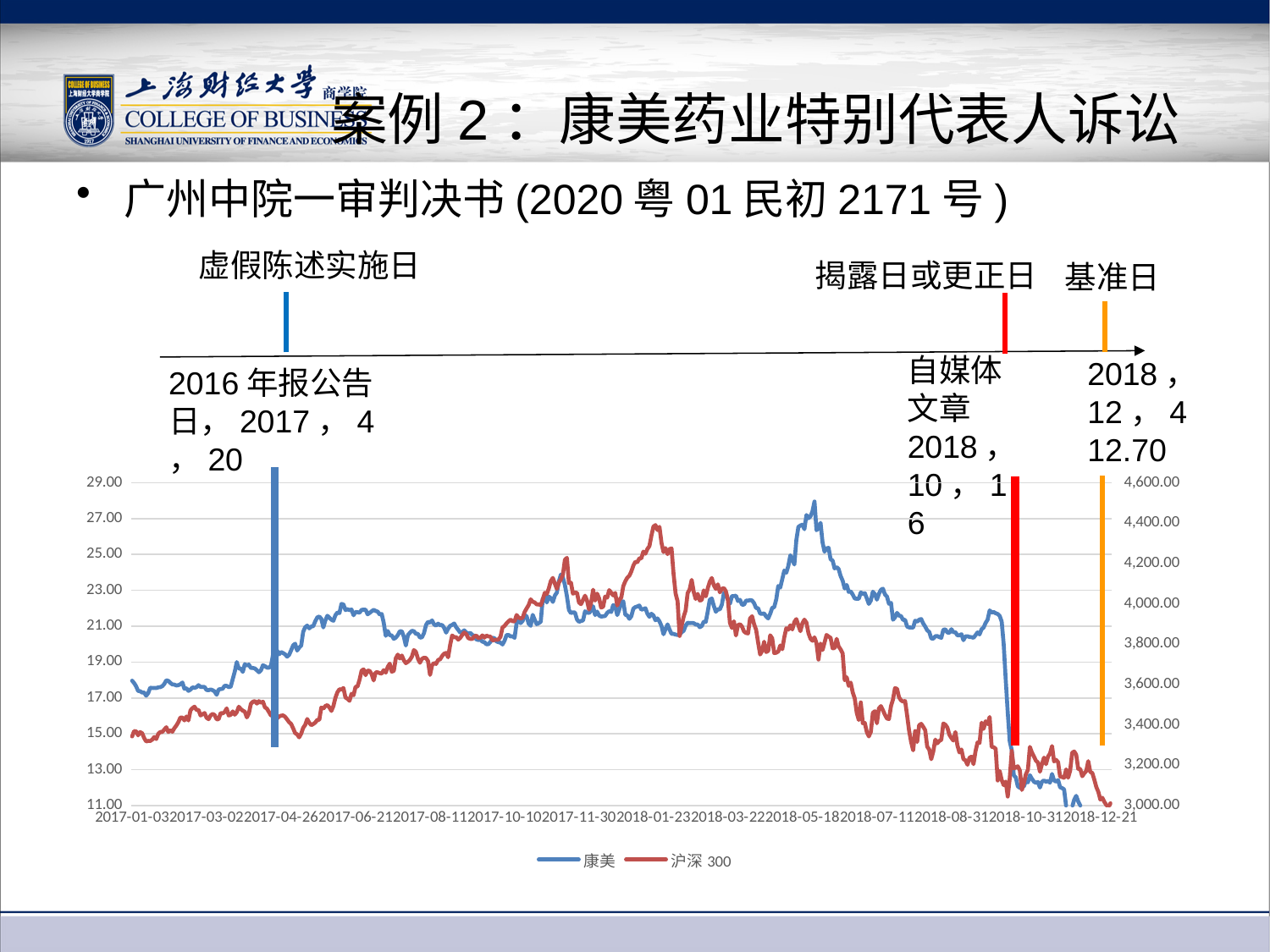

# 案例2：康美药业特别代表人诉讼
广州中院一审判决书(2020粤01民初2171号)

虚假陈述实施日
揭露日或更正日
基准日
自媒体文章
2018，10，16
2018，12，4
12.70
2016年报公告日，2017，4，20

### Chart

| Category | 康美 | 沪深300 |
|---|---|---|
| 2017-01-03 | 17.96 | 3342.2272 |
| 2017-01-04 | 17.83 | 3368.3117 |
| 2017-01-05 | 17.65 | 3367.7892 |
| 2017-01-06 | 17.39 | 3347.6665 |
| 2017-01-09 | 17.37 | 3363.9014 |
| 2017-01-10 | 17.3 | 3358.2716 |
| 2017-01-11 | 17.3 | 3334.4954 |
| 2017-01-12 | 17.12 | 3317.6241 |
| 2017-01-13 | 17.27 | 3319.9122 |
| 2017-01-16 | 17.57 | 3319.4455 |
| 2017-01-17 | 17.55 | 3326.3563 |
| 2017-01-18 | 17.56 | 3339.3653 |
| 2017-01-19 | 17.55 | 3329.2891 |
| 2017-01-20 | 17.59 | 3354.8891 |
| 2017-01-23 | 17.6 | 3364.0808 |
| 2017-01-24 | 17.65 | 3364.4509 |
| 2017-01-25 | 17.78 | 3375.9042 |
| 2017-01-26 | 17.98 | 3387.9606 |
| 2017-02-03 | 17.95 | 3364.4923 |
| 2017-02-06 | 17.84 | 3373.2051 |
| 2017-02-07 | 17.75 | 3365.6849 |
| 2017-02-08 | 17.74 | 3383.2878 |
| 2017-02-09 | 17.69 | 3396.2924 |
| 2017-02-10 | 17.71 | 3413.4868 |
| 2017-02-13 | 17.76 | 3436.275 |
| 2017-02-14 | 17.86 | 3435.8042 |
| 2017-02-15 | 17.51 | 3421.7131 |
| 2017-02-16 | 17.54 | 3440.9331 |
| 2017-02-17 | 17.39 | 3421.4419 |
| 2017-02-20 | 17.46 | 3471.3926 |
| 2017-02-21 | 17.59 | 3482.823 |
| 2017-02-22 | 17.56 | 3489.7567 |
| 2017-02-23 | 17.6 | 3473.3236 |
| 2017-02-24 | 17.71 | 3473.8517 |
| 2017-02-27 | 17.61 | 3446.2228 |
| 2017-02-28 | 17.61 | 3452.8103 |
| 2017-03-01 | 17.61 | 3458.4376 |
| 2017-03-02 | 17.44 | 3435.0963 |
| 2017-03-03 | 17.43 | 3427.8628 |
| 2017-03-06 | 17.47 | 3446.484 |
| 2017-03-07 | 17.43 | 3453.9565 |
| 2017-03-08 | 17.36 | 3448.7313 |
| 2017-03-09 | 17.17 | 3426.9438 |
| 2017-03-10 | 17.47 | 3427.8916 |
| 2017-03-13 | 17.49 | 3458.098 |
| 2017-03-14 | 17.51 | 3456.6934 |
| 2017-03-15 | 17.68 | 3463.6436 |
| 2017-03-16 | 17.67 | 3481.5066 |
| 2017-03-17 | 17.6 | 3445.8051 |
| 2017-03-20 | 17.63 | 3449.6126 |
| 2017-03-21 | 18.05 | 3466.3468 |
| 2017-03-22 | 18.46 | 3450.0502 |
| 2017-03-23 | 19.0 | 3461.9782 |
| 2017-03-24 | 18.63 | 3489.5997 |
| 2017-03-27 | 18.64 | 3478.0385 |
| 2017-03-28 | 18.45 | 3469.8093 |
| 2017-03-29 | 18.88 | 3465.1933 |
| 2017-03-30 | 18.81 | 3436.758 |
| 2017-03-31 | 18.86 | 3456.0455 |
| 2017-04-05 | 18.67 | 3503.8932 |
| 2017-04-06 | 18.67 | 3514.0469 |
| 2017-04-07 | 18.64 | 3517.4634 |
| 2017-04-10 | 18.54 | 3505.1392 |
| 2017-04-11 | 18.43 | 3517.328 |
| 2017-04-12 | 18.53 | 3509.4387 |
| 2017-04-13 | 18.82 | 3514.5662 |
| 2017-04-14 | 18.77 | 3486.5045 |
| 2017-04-17 | 18.69 | 3479.9417 |
| 2017-04-18 | 18.68 | 3462.7429 |
| 2017-04-19 | 18.8 | 3445.8761 |
| 2017-04-20 | 19.4 | 3461.5481 |
| 2017-04-21 | 19.55 | 3466.7865 |
| 2017-04-24 | 19.64 | 3431.2587 |
| 2017-04-25 | 19.43 | 3440.9743 |
| 2017-04-26 | 19.56 | 3445.1832 |
| 2017-04-27 | 19.5 | 3446.7202 |
| 2017-04-28 | 19.43 | 3439.753 |
| 2017-05-02 | 19.3 | 3426.5766 |
| 2017-05-03 | 19.4 | 3413.1282 |
| 2017-05-04 | 19.65 | 3404.3864 |
| 2017-05-05 | 19.93 | 3382.5502 |
| 2017-05-08 | 20.02 | 3358.8125 |
| 2017-05-09 | 19.64 | 3352.5324 |
| 2017-05-10 | 19.8 | 3337.7007 |
| 2017-05-11 | 19.92 | 3356.6459 |
| 2017-05-12 | 20.69 | 3385.3787 |
| 2017-05-15 | 20.94 | 3399.1937 |
| 2017-05-16 | 21.03 | 3428.6491 |
| 2017-05-17 | 20.88 | 3409.9656 |
| 2017-05-18 | 20.98 | 3398.1127 |
| 2017-05-19 | 21.0 | 3403.8492 |
| 2017-05-22 | 21.28 | 3411.2387 |
| 2017-05-23 | 21.49 | 3424.194 |
| 2017-05-24 | 21.54 | 3424.1669 |
| 2017-05-25 | 21.41 | 3485.6581 |
| 2017-05-26 | 20.93 | 3480.4345 |
| 2017-05-31 | 21.32 | 3492.8845 |
| 2017-06-01 | 21.58 | 3497.7382 |
| 2017-06-02 | 21.47 | 3486.5074 |
| 2017-06-05 | 21.36 | 3468.7538 |
| 2017-06-06 | 21.3 | 3492.8816 |
| 2017-06-07 | 21.61 | 3533.8718 |
| 2017-06-08 | 21.76 | 3560.9786 |
| 2017-06-09 | 21.73 | 3576.1703 |
| 2017-06-12 | 22.24 | 3574.3894 |
| 2017-06-13 | 22.21 | 3582.2674 |
| 2017-06-14 | 21.9 | 3535.2987 |
| 2017-06-15 | 21.95 | 3528.7926 |
| 2017-06-16 | 21.89 | 3518.7611 |
| 2017-06-19 | 21.93 | 3553.6653 |
| 2017-06-20 | 21.61 | 3546.494 |
| 2017-06-21 | 21.79 | 3587.955 |
| 2017-06-22 | 21.78 | 3590.3425 |
| 2017-06-23 | 21.75 | 3622.8831 |
| 2017-06-26 | 21.91 | 3668.0919 |
| 2017-06-27 | 21.92 | 3674.7152 |
| 2017-06-28 | 21.92 | 3646.1666 |
| 2017-06-29 | 21.66 | 3668.8279 |
| 2017-06-30 | 21.74 | 3666.7977 |
| 2017-07-03 | 21.83 | 3650.8463 |
| 2017-07-04 | 21.91 | 3619.9841 |
| 2017-07-05 | 21.85 | 3659.6795 |
| 2017-07-06 | 21.81 | 3660.0967 |
| 2017-07-07 | 21.65 | 3655.9293 |
| 2017-07-10 | 21.68 | 3653.6868 |
| 2017-07-11 | 21.2 | 3670.8086 |
| 2017-07-12 | 20.46 | 3658.8236 |
| 2017-07-13 | 20.73 | 3686.9205 |
| 2017-07-14 | 20.5 | 3703.094 |
| 2017-07-17 | 20.48 | 3663.5575 |
| 2017-07-18 | 20.29 | 3667.1807 |
| 2017-07-19 | 20.36 | 3729.7466 |
| 2017-07-20 | 20.5 | 3747.8843 |
| 2017-07-21 | 20.72 | 3728.5976 |
| 2017-07-24 | 20.71 | 3743.4686 |
| 2017-07-25 | 20.41 | 3719.559 |
| 2017-07-26 | 19.92 | 3705.3884 |
| 2017-07-27 | 20.5 | 3712.1947 |
| 2017-07-28 | 20.63 | 3721.8914 |
| 2017-07-31 | 20.74 | 3737.8732 |
| 2017-08-01 | 20.72 | 3770.3828 |
| 2017-08-02 | 20.57 | 3760.8525 |
| 2017-08-03 | 20.57 | 3727.8264 |
| 2017-08-04 | 20.36 | 3707.5796 |
| 2017-08-07 | 20.38 | 3726.7948 |
| 2017-08-08 | 20.61 | 3732.2129 |
| 2017-08-09 | 21.06 | 3731.044 |
| 2017-08-10 | 21.24 | 3715.9208 |
| 2017-08-11 | 21.2 | 3647.3503 |
| 2017-08-14 | 21.32 | 3694.6831 |
| 2017-08-15 | 21.1 | 3706.0566 |
| 2017-08-16 | 21.03 | 3701.4207 |
| 2017-08-17 | 21.14 | 3721.277 |
| 2017-08-18 | 21.05 | 3724.6748 |
| 2017-08-21 | 21.07 | 3740.9941 |
| 2017-08-22 | 20.91 | 3752.298 |
| 2017-08-23 | 20.64 | 3756.0884 |
| 2017-08-24 | 20.86 | 3734.6458 |
| 2017-08-25 | 21.02 | 3795.7544 |
| 2017-08-28 | 21.07 | 3842.7119 |
| 2017-08-29 | 21.15 | 3834.5376 |
| 2017-08-30 | 20.94 | 3834.3005 |
| 2017-08-31 | 20.8 | 3822.0928 |
| 2017-09-01 | 20.64 | 3830.5383 |
| 2017-09-04 | 20.67 | 3845.6163 |
| 2017-09-05 | 20.77 | 3857.0464 |
| 2017-09-06 | 20.65 | 3849.4499 |
| 2017-09-07 | 20.59 | 3829.8713 |
| 2017-09-08 | 20.62 | 3825.9895 |
| 2017-09-11 | 20.51 | 3825.6453 |
| 2017-09-12 | 20.46 | 3837.9341 |
| 2017-09-13 | 20.26 | 3842.6061 |
| 2017-09-14 | 20.23 | 3829.9554 |
| 2017-09-15 | 20.25 | 3831.2965 |
| 2017-09-18 | 20.14 | 3843.1428 |
| 2017-09-19 | 20.11 | 3832.1161 |
| 2017-09-20 | 19.99 | 3842.4353 |
| 2017-09-21 | 20.0 | 3837.8176 |
| 2017-09-22 | 20.12 | 3837.7304 |
| 2017-09-25 | 20.35 | 3817.7915 |
| 2017-09-26 | 20.33 | 3820.7816 |
| 2017-09-27 | 20.15 | 3821.2 |
| 2017-09-28 | 20.11 | 3822.5386 |
| 2017-09-29 | 20.08 | 3836.5013 |
| 2017-10-09 | 19.98 | 3882.2076 |
| 2017-10-10 | 20.18 | 3889.8637 |
| 2017-10-11 | 20.5 | 3902.6868 |
| 2017-10-12 | 20.51 | 3912.9536 |
| 2017-10-13 | 20.43 | 3921.0017 |
| 2017-10-16 | 20.44 | 3913.4462 |
| 2017-10-17 | 20.35 | 3913.0688 |
| 2017-10-18 | 21.18 | 3944.1626 |
| 2017-10-19 | 21.34 | 3931.2495 |
| 2017-10-20 | 21.17 | 3926.852 |
| 2017-10-23 | 21.29 | 3930.7981 |
| 2017-10-24 | 21.62 | 3959.3953 |
| 2017-10-25 | 21.55 | 3976.949 |
| 2017-10-26 | 21.14 | 3993.5752 |
| 2017-10-27 | 21.02 | 4021.9676 |
| 2017-10-30 | 21.63 | 4009.7218 |
| 2017-10-31 | 21.36 | 4006.7179 |
| 2017-11-01 | 21.11 | 3996.6221 |
| 2017-11-02 | 21.17 | 3997.1343 |
| 2017-11-03 | 21.25 | 3992.6979 |
| 2017-11-06 | 22.53 | 4020.8896 |
| 2017-11-07 | 22.65 | 4054.2465 |
| 2017-11-08 | 22.32 | 4048.0057 |
| 2017-11-09 | 22.65 | 4075.8998 |
| 2017-11-10 | 22.56 | 4111.9112 |
| 2017-11-13 | 22.35 | 4128.0733 |
| 2017-11-14 | 22.71 | 4099.351 |
| 2017-11-15 | 22.87 | 4073.6696 |
| 2017-11-16 | 23.49 | 4105.0122 |
| 2017-11-17 | 23.88 | 4120.8508 |
| 2017-11-20 | 23.71 | 4143.8334 |
| 2017-11-21 | 23.3 | 4217.7015 |
| 2017-11-22 | 22.68 | 4227.5666 |
| 2017-11-23 | 21.9 | 4102.3966 |
| 2017-11-24 | 21.73 | 4104.2034 |
| 2017-11-27 | 21.77 | 4049.9475 |
| 2017-11-28 | 21.76 | 4055.8235 |
| 2017-11-29 | 21.37 | 4053.7529 |
| 2017-11-30 | 21.24 | 4006.0993 |
| 2017-12-01 | 21.29 | 3998.1365 |
| 2017-12-04 | 21.32 | 4018.8571 |
| 2017-12-05 | 21.83 | 4040.1704 |
| 2017-12-06 | 21.75 | 4015.8211 |
| 2017-12-07 | 21.74 | 3971.0569 |
| 2017-12-08 | 21.86 | 4003.3792 |
| 2017-12-11 | 22.11 | 4069.4997 |
| 2017-12-12 | 21.62 | 4016.0163 |
| 2017-12-13 | 21.81 | 4050.0927 |
| 2017-12-14 | 21.59 | 4026.1516 |
| 2017-12-15 | 21.54 | 3980.8558 |
| 2017-12-18 | 21.55 | 3985.2914 |
| 2017-12-19 | 21.57 | 4035.3294 |
| 2017-12-20 | 21.74 | 4030.4898 |
| 2017-12-21 | 21.84 | 4067.8485 |
| 2017-12-22 | 21.79 | 4054.5984 |
| 2017-12-25 | 22.18 | 4041.5401 |
| 2017-12-26 | 22.09 | 4053.6224 |
| 2017-12-27 | 21.62 | 3991.2075 |
| 2017-12-28 | 21.93 | 4018.8974 |
| 2017-12-29 | 22.36 | 4030.8549 |
| 2018-01-02 | 22.38 | 4087.4012 |
| 2018-01-03 | 21.64 | 4111.3925 |
| 2018-01-04 | 21.6 | 4128.8119 |
| 2018-01-05 | 21.41 | 4138.7505 |
| 2018-01-08 | 21.56 | 4160.1595 |
| 2018-01-09 | 21.98 | 4189.2977 |
| 2018-01-10 | 22.06 | 4207.8132 |
| 2018-01-11 | 22.1 | 4205.5863 |
| 2018-01-12 | 22.15 | 4225.001 |
| 2018-01-15 | 21.92 | 4225.2393 |
| 2018-01-16 | 21.95 | 4258.473 |
| 2018-01-17 | 22.0 | 4248.1164 |
| 2018-01-18 | 21.7 | 4271.4168 |
| 2018-01-19 | 21.52 | 4285.395 |
| 2018-01-22 | 21.69 | 4336.5974 |
| 2018-01-23 | 21.6 | 4382.6129 |
| 2018-01-24 | 21.33 | 4389.8853 |
| 2018-01-25 | 21.43 | 4365.0794 |
| 2018-01-26 | 21.27 | 4381.2996 |
| 2018-01-29 | 21.01 | 4302.0181 |
| 2018-01-30 | 20.55 | 4256.1021 |
| 2018-01-31 | 20.83 | 4275.8986 |
| 2018-02-01 | 21.1 | 4245.8978 |
| 2018-02-02 | 20.81 | 4271.2326 |
| 2018-02-05 | 20.57 | 4274.1464 |
| 2018-02-06 | 20.57 | 4148.8856 |
| 2018-02-07 | 20.53 | 4050.4972 |
| 2018-02-08 | 20.51 | 4012.0472 |
| 2018-02-09 | 20.52 | 3840.6527 |
| 2018-02-12 | 20.66 | 3890.1046 |
| 2018-02-13 | 20.74 | 3935.6324 |
| 2018-02-14 | 21.03 | 3966.9614 |
| 2018-02-22 | 21.19 | 4052.7332 |
| 2018-02-23 | 21.17 | 4071.0889 |
| 2018-02-26 | 21.18 | 4118.4186 |
| 2018-02-27 | 21.17 | 4058.9806 |
| 2018-02-28 | 21.09 | 4023.6415 |
| 2018-03-01 | 21.09 | 4049.0863 |
| 2018-03-02 | 20.94 | 4016.461 |
| 2018-03-05 | 21.01 | 4018.097 |
| 2018-03-06 | 21.25 | 4066.5647 |
| 2018-03-07 | 21.24 | 4036.6536 |
| 2018-03-08 | 21.83 | 4077.6001 |
| 2018-03-09 | 22.48 | 4108.8652 |
| 2018-03-12 | 22.54 | 4127.6662 |
| 2018-03-13 | 22.13 | 4091.2533 |
| 2018-03-14 | 21.8 | 4073.3447 |
| 2018-03-15 | 21.95 | 4096.1627 |
| 2018-03-16 | 21.93 | 4056.4226 |
| 2018-03-19 | 22.21 | 4074.2479 |
| 2018-03-20 | 22.85 | 4077.7041 |
| 2018-03-21 | 22.74 | 4061.0502 |
| 2018-03-22 | 22.49 | 4020.349 |
| 2018-03-23 | 22.25 | 3904.9355 |
| 2018-03-26 | 22.68 | 3879.893 |
| 2018-03-27 | 22.68 | 3913.2689 |
| 2018-03-28 | 22.7 | 3842.7155 |
| 2018-03-29 | 22.4 | 3894.0498 |
| 2018-03-30 | 22.47 | 3898.4977 |
| 2018-04-02 | 22.2 | 3886.9189 |
| 2018-04-03 | 22.2 | 3862.4796 |
| 2018-04-04 | 22.43 | 3854.8625 |
| 2018-04-09 | 22.42 | 3852.9292 |
| 2018-04-10 | 22.46 | 3927.1729 |
| 2018-04-11 | 22.43 | 3938.3434 |
| 2018-04-12 | 22.28 | 3898.6354 |
| 2018-04-13 | 22.01 | 3871.1443 |
| 2018-04-16 | 22.0 | 3808.863 |
| 2018-04-17 | 21.7 | 3748.6412 |
| 2018-04-18 | 21.69 | 3766.282 |
| 2018-04-19 | 21.71 | 3811.843 |
| 2018-04-20 | 21.54 | 3760.8543 |
| 2018-04-23 | 21.43 | 3766.3257 |
| 2018-04-24 | 21.69 | 3843.4886 |
| 2018-04-25 | 22.02 | 3828.7015 |
| 2018-04-26 | 22.06 | 3755.4941 |
| 2018-04-27 | 22.49 | 3756.8765 |
| 2018-05-02 | 23.24 | 3763.6461 |
| 2018-05-03 | 23.15 | 3793.0001 |
| 2018-05-04 | 23.63 | 3774.5981 |
| 2018-05-07 | 24.1 | 3834.1877 |
| 2018-05-08 | 23.98 | 3878.6767 |
| 2018-05-09 | 24.35 | 3871.6152 |
| 2018-05-10 | 24.95 | 3893.0565 |
| 2018-05-11 | 24.7 | 3872.8383 |
| 2018-05-14 | 24.44 | 3909.2933 |
| 2018-05-15 | 25.8 | 3924.0975 |
| 2018-05-16 | 26.54 | 3892.8442 |
| 2018-05-17 | 26.61 | 3864.0507 |
| 2018-05-18 | 26.66 | 3903.0637 |
| 2018-05-21 | 26.41 | 3921.2421 |
| 2018-05-22 | 27.2 | 3906.2081 |
| 2018-05-23 | 27.02 | 3854.5825 |
| 2018-05-24 | 27.12 | 3827.217 |
| 2018-05-25 | 27.4 | 3816.498 |
| 2018-05-28 | 27.95 | 3833.2599 |
| 2018-05-29 | 26.35 | 3804.0093 |
| 2018-05-30 | 26.46 | 3723.3724 |
| 2018-05-31 | 26.76 | 3802.3759 |
| 2018-06-01 | 25.67 | 3770.5891 |
| 2018-06-04 | 25.15 | 3807.5781 |
| 2018-06-05 | 25.34 | 3845.3164 |
| 2018-06-06 | 25.37 | 3837.3511 |
| 2018-06-07 | 24.73 | 3831.0128 |
| 2018-06-08 | 24.66 | 3779.6159 |
| 2018-06-11 | 24.22 | 3779.9818 |
| 2018-06-12 | 24.29 | 3825.9534 |
| 2018-06-13 | 24.18 | 3788.3391 |
| 2018-06-14 | 23.79 | 3773.3655 |
| 2018-06-15 | 23.54 | 3753.4338 |
| 2018-06-19 | 23.1 | 3621.1166 |
| 2018-06-20 | 23.3 | 3635.4436 |
| 2018-06-21 | 22.91 | 3592.965 |
| 2018-06-22 | 22.94 | 3608.9046 |
| 2018-06-25 | 22.76 | 3560.4777 |
| 2018-06-26 | 22.54 | 3531.1112 |
| 2018-06-27 | 22.53 | 3459.2621 |
| 2018-06-28 | 22.53 | 3423.5255 |
| 2018-06-29 | 22.88 | 3510.9845 |
| 2018-07-02 | 22.8 | 3407.9638 |
| 2018-07-03 | 22.84 | 3409.2801 |
| 2018-07-04 | 22.55 | 3363.7473 |
| 2018-07-05 | 22.24 | 3342.4379 |
| 2018-07-06 | 22.43 | 3365.1227 |
| 2018-07-09 | 22.92 | 3459.1837 |
| 2018-07-10 | 22.78 | 3467.5155 |
| 2018-07-11 | 22.48 | 3407.5297 |
| 2018-07-12 | 22.8 | 3481.0559 |
| 2018-07-13 | 23.03 | 3492.6897 |
| 2018-07-16 | 23.09 | 3472.0859 |
| 2018-07-17 | 22.77 | 3449.3773 |
| 2018-07-18 | 22.65 | 3431.3227 |
| 2018-07-19 | 22.25 | 3428.343 |
| 2018-07-20 | 22.3 | 3492.8938 |
| 2018-07-23 | 21.36 | 3525.7503 |
| 2018-07-24 | 21.49 | 3581.7057 |
| 2018-07-25 | 21.74 | 3577.7522 |
| 2018-07-26 | 21.59 | 3536.2456 |
| 2018-07-27 | 21.56 | 3521.2269 |
| 2018-07-30 | 21.35 | 3515.0794 |
| 2018-07-31 | 21.35 | 3517.6568 |
| 2018-08-01 | 20.98 | 3447.3882 |
| 2018-08-02 | 20.93 | 3370.9579 |
| 2018-08-03 | 20.92 | 3315.2839 |
| 2018-08-06 | 20.92 | 3273.2728 |
| 2018-08-07 | 21.31 | 3368.8695 |
| 2018-08-08 | 21.25 | 3314.5075 |
| 2018-08-09 | 21.36 | 3397.5298 |
| 2018-08-10 | 21.4 | 3405.0191 |
| 2018-08-13 | 21.15 | 3390.3441 |
| 2018-08-14 | 20.98 | 3372.9137 |
| 2018-08-15 | 20.77 | 3291.976 |
| 2018-08-16 | 20.68 | 3276.7276 |
| 2018-08-17 | 20.32 | 3229.6198 |
| 2018-08-20 | 20.3 | 3267.2498 |
| 2018-08-21 | 20.44 | 3326.6489 |
| 2018-08-22 | 20.45 | 3307.9545 |
| 2018-08-23 | 20.39 | 3320.0257 |
| 2018-08-24 | 20.35 | 3325.3347 |
| 2018-08-27 | 20.8 | 3406.5735 |
| 2018-08-28 | 20.82 | 3400.1705 |
| 2018-08-29 | 20.65 | 3386.5736 |
| 2018-08-30 | 20.62 | 3351.0942 |
| 2018-08-31 | 20.83 | 3334.5036 |
| 2018-09-03 | 20.66 | 3321.8248 |
| 2018-09-04 | 20.66 | 3363.8984 |
| 2018-09-05 | 20.49 | 3298.1412 |
| 2018-09-06 | 20.49 | 3262.8808 |
| 2018-09-07 | 20.55 | 3277.6438 |
| 2018-09-10 | 20.22 | 3230.0681 |
| 2018-09-11 | 20.43 | 3224.2116 |
| 2018-09-12 | 20.44 | 3202.0248 |
| 2018-09-13 | 20.4 | 3236.5662 |
| 2018-09-14 | 20.39 | 3242.0902 |
| 2018-09-17 | 20.35 | 3204.9224 |
| 2018-09-18 | 20.5 | 3269.4319 |
| 2018-09-19 | 20.65 | 3312.4823 |
| 2018-09-20 | 20.54 | 3310.1258 |
| 2018-09-21 | 20.83 | 3410.4856 |
| 2018-09-25 | 20.92 | 3379.8043 |
| 2018-09-26 | 21.18 | 3417.2413 |
| 2018-09-27 | 21.36 | 3403.5902 |
| 2018-09-28 | 21.88 | 3438.8649 |
| 2018-10-08 | 21.76 | 3290.8988 |
| 2018-10-09 | 21.79 | 3288.6906 |
| 2018-10-10 | 21.72 | 3281.5978 |
| 2018-10-11 | 21.68 | 3124.1139 |
| 2018-10-12 | 21.57 | 3170.7262 |
| 2018-10-15 | 21.26 | 3126.4516 |
| 2018-10-16 | 19.99 | 3100.9738 |
| 2018-10-17 | 17.99 | 3118.2463 |
| 2018-10-18 | 16.19 | 3044.3918 |
| 2018-10-19 | 14.57 | 3134.9455 |
| 2018-10-22 | 14.09 | 3270.2732 |
| 2018-10-23 | 12.68 | 3183.4257 |
| 2018-10-24 | 12.57 | 3188.2018 |
| 2018-10-25 | 12.07 | 3194.3084 |
| 2018-10-26 | 11.98 | 3173.635 |
| 2018-10-29 | 12.23 | 3076.8889 |
| 2018-10-30 | 12.06 | 3110.2605 |
| 2018-10-31 | 12.35 | 3153.8234 |
| 2018-11-01 | 12.29 | 3177.0338 |
| 2018-11-02 | 12.69 | 3290.2455 |
| 2018-11-05 | 12.49 | 3262.8351 |
| 2018-11-06 | 12.33 | 3243.1504 |
| 2018-11-07 | 12.26 | 3221.9101 |
| 2018-11-08 | 12.31 | 3212.7737 |
| 2018-11-09 | 12.0 | 3167.4442 |
| 2018-11-12 | 12.32 | 3205.1407 |
| 2018-11-13 | 12.4 | 3237.3823 |
| 2018-11-14 | 12.32 | 3204.9427 |
| 2018-11-15 | 12.37 | 3242.3715 |
| 2018-11-16 | 12.27 | 3257.6735 |
| 2018-11-19 | 12.76 | 3294.6031 |
| 2018-11-20 | 12.4 | 3218.4076 |
| 2018-11-21 | 12.33 | 3226.4918 |
| 2018-11-22 | 12.42 | 3214.4273 |
| 2018-11-23 | 12.02 | 3143.4752 |
| 2018-11-26 | 11.97 | 3141.2434 |
| 2018-11-27 | 11.9 | 3137.2413 |
| 2018-11-28 | 10.97 | 3178.9326 |
| 2018-11-29 | 10.73 | 3137.6542 |
| 2018-11-30 | 10.53 | 3172.69 |
| 2018-12-03 | 10.93 | 3260.9502 |
| 2018-12-04 | 11.32 | 3267.7095 |
| 2018-12-05 | 11.54 | 3252.0041 |
| 2018-12-06 | 11.23 | 3181.673 |
| 2018-12-07 | 11.01 | 3181.5646 |
| 2018-12-10 | 10.67 | 3144.7631 |
| 2018-12-11 | 10.86 | 3159.8158 |
| 2018-12-12 | 10.78 | 3170.6092 |
| 2018-12-13 | 10.88 | 3219.6924 |
| 2018-12-14 | 10.6 | 3165.9109 |
| 2018-12-17 | 10.55 | 3161.1966 |
| 2018-12-18 | 10.55 | 3128.4265 |
| 2018-12-19 | 10.34 | 3091.1255 |
| 2018-12-20 | 10.28 | 3067.4169 |
| 2018-12-21 | 10.03 | 3029.3951 |
| 2018-12-24 | 10.05 | 3038.1981 |
| 2018-12-25 | 9.75 | 3017.2815 |
| 2018-12-26 | 9.49 | 3002.0327 |
| 2018-12-27 | 9.21 | 2990.5057 |
| 2018-12-28 | 9.21 | 3010.6536 |